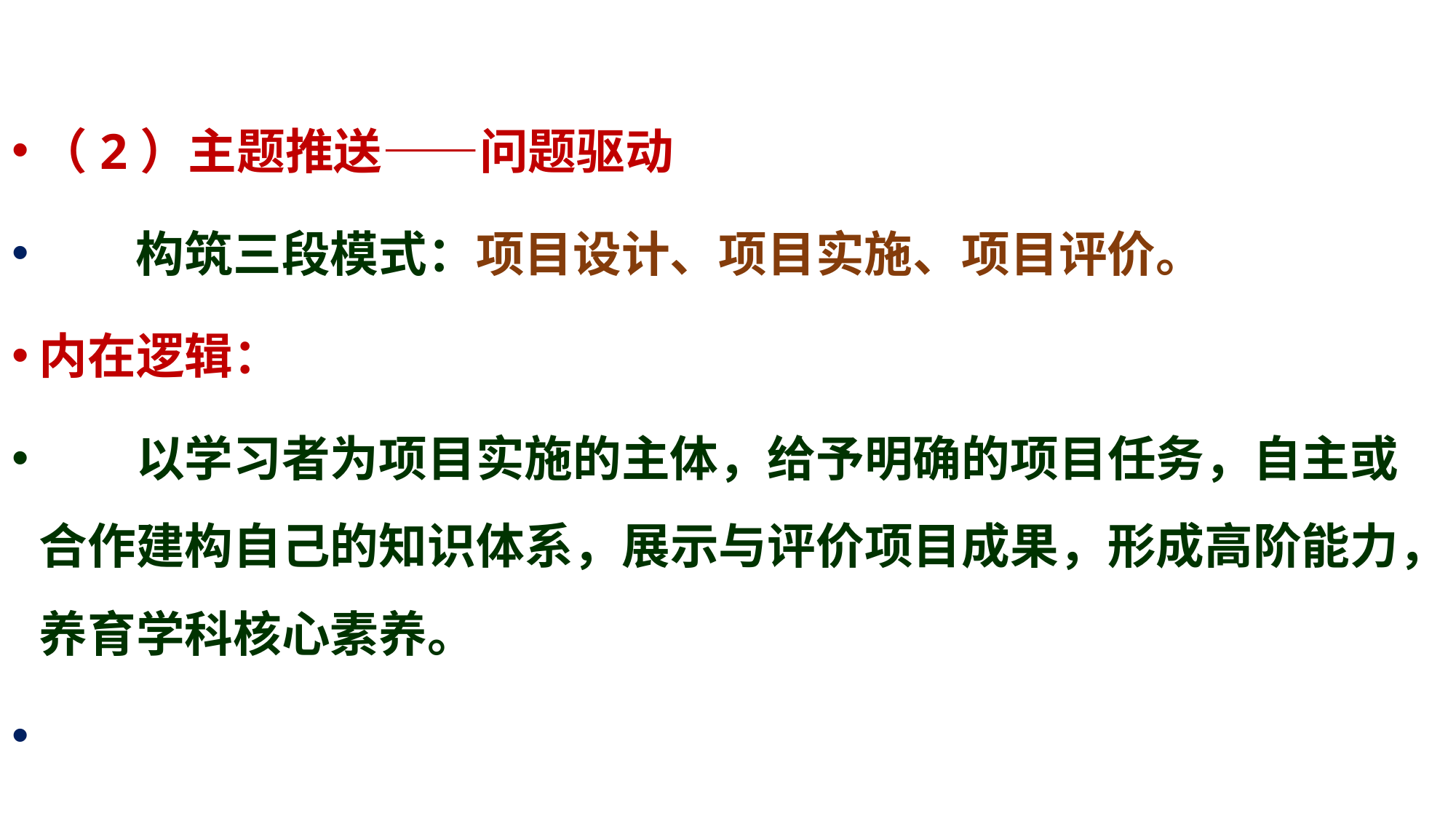

（2）主题推送——问题驱动
　　构筑三段模式：项目设计、项目实施、项目评价。
内在逻辑：
　　以学习者为项目实施的主体，给予明确的项目任务，自主或合作建构自己的知识体系，展示与评价项目成果，形成高阶能力，养育学科核心素养。

#